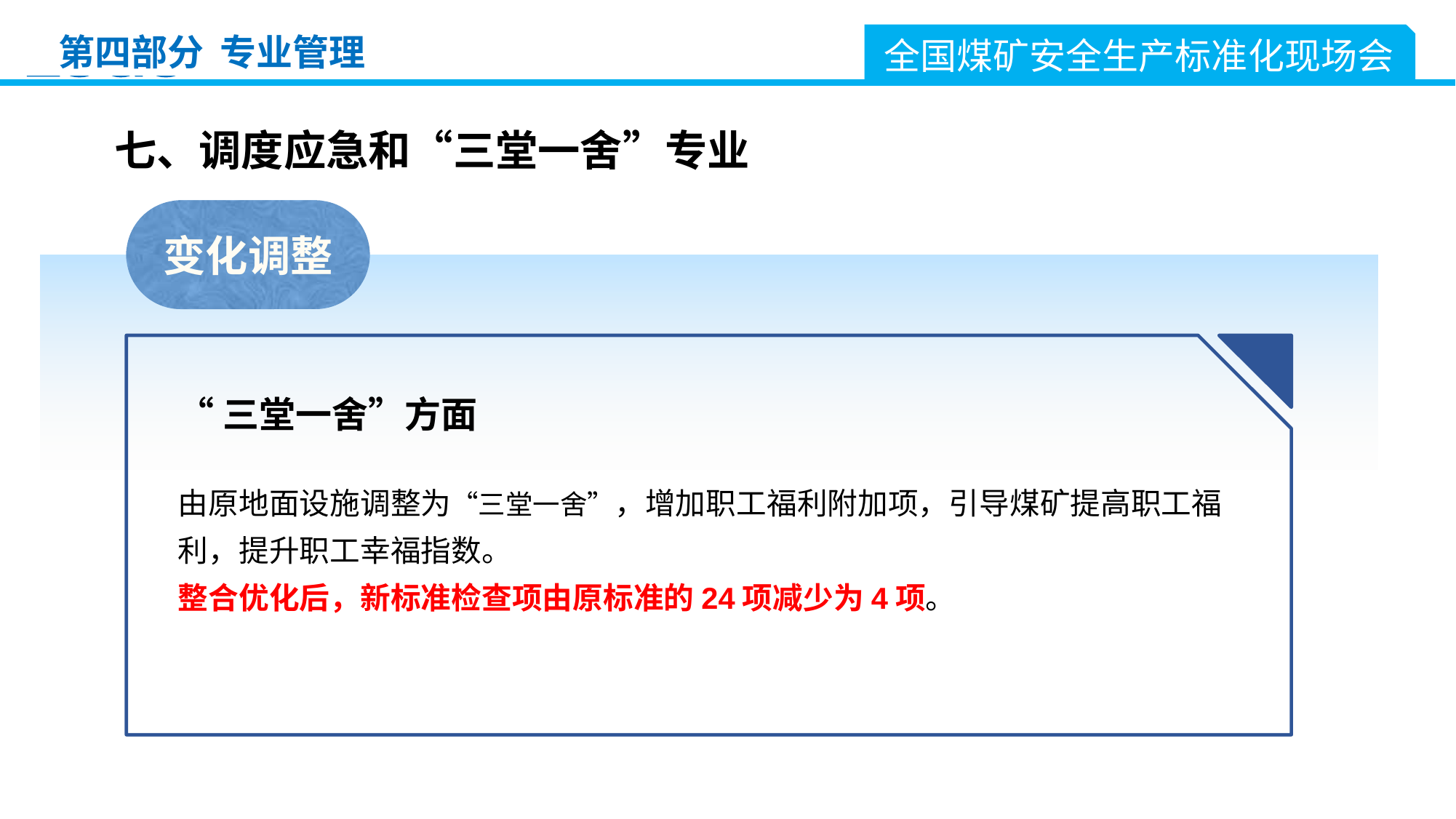

全国煤矿安全生产标准化现场会
第四部分  专业管理
七、调度应急和“三堂一舍”专业
变化调整

“三堂一舍”方面

由原地面设施调整为“三堂一舍”，增加职工福利附加项，引导煤矿提高职工福利，提升职工幸福指数。
整合优化后，新标准检查项由原标准的24项减少为4项。